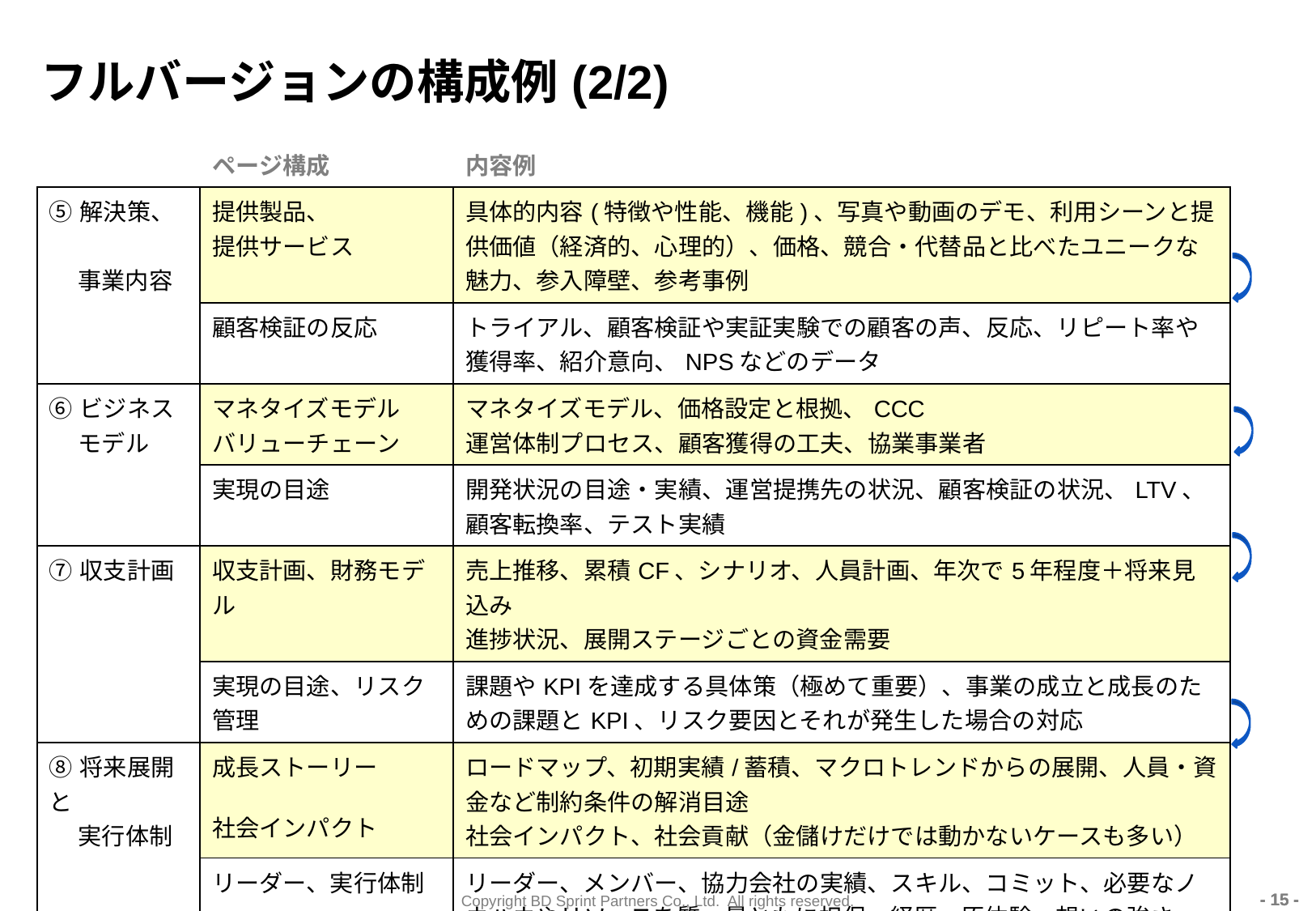

# フルバージョンの構成例(2/2)
|  | ページ構成 | 内容例 |
| --- | --- | --- |
| ⑤解決策、　 　 事業内容 | 提供製品、 提供サービス | 具体的内容(特徴や性能、機能)、写真や動画のデモ、利用シーンと提供価値（経済的、心理的）、価格、競合・代替品と比べたユニークな魅力、参入障壁、参考事例 |
|  | 顧客検証の反応 | トライアル、顧客検証や実証実験での顧客の声、反応、リピート率や獲得率、紹介意向、NPSなどのデータ |
| ⑥ビジネス 　 モデル | マネタイズモデル バリューチェーン | マネタイズモデル、価格設定と根拠、CCC 運営体制プロセス、顧客獲得の工夫、協業事業者 |
|  | 実現の目途 | 開発状況の目途・実績、運営提携先の状況、顧客検証の状況、LTV、顧客転換率、テスト実績 |
| ⑦収支計画 | 収支計画、財務モデル | 売上推移、累積CF、シナリオ、人員計画、年次で5年程度＋将来見込み 進捗状況、展開ステージごとの資金需要 |
|  | 実現の目途、リスク管理 | 課題やKPIを達成する具体策（極めて重要）、事業の成立と成長のための課題とKPI、リスク要因とそれが発生した場合の対応 |
| ⑧将来展開と 　 実行体制 | 成長ストーリー 社会インパクト | ロードマップ、初期実績/蓄積、マクロトレンドからの展開、人員・資金など制約条件の解消目途 社会インパクト、社会貢献（金儲けだけでは動かないケースも多い） |
|  | リーダー、実行体制 | リーダー、メンバー、協力会社の実績、スキル、コミット、必要なノウハウやリソースを質・量ともに担保、経歴、原体験、想いの強さ、コミットメントや相互の関係の強さ |
| ⑨クロージング | 今後の予定 参考資料 | 今後の活動予定や依頼事項などを整理、 参考資料に回して極力本文をすっきりと、Q&Aに活用 |